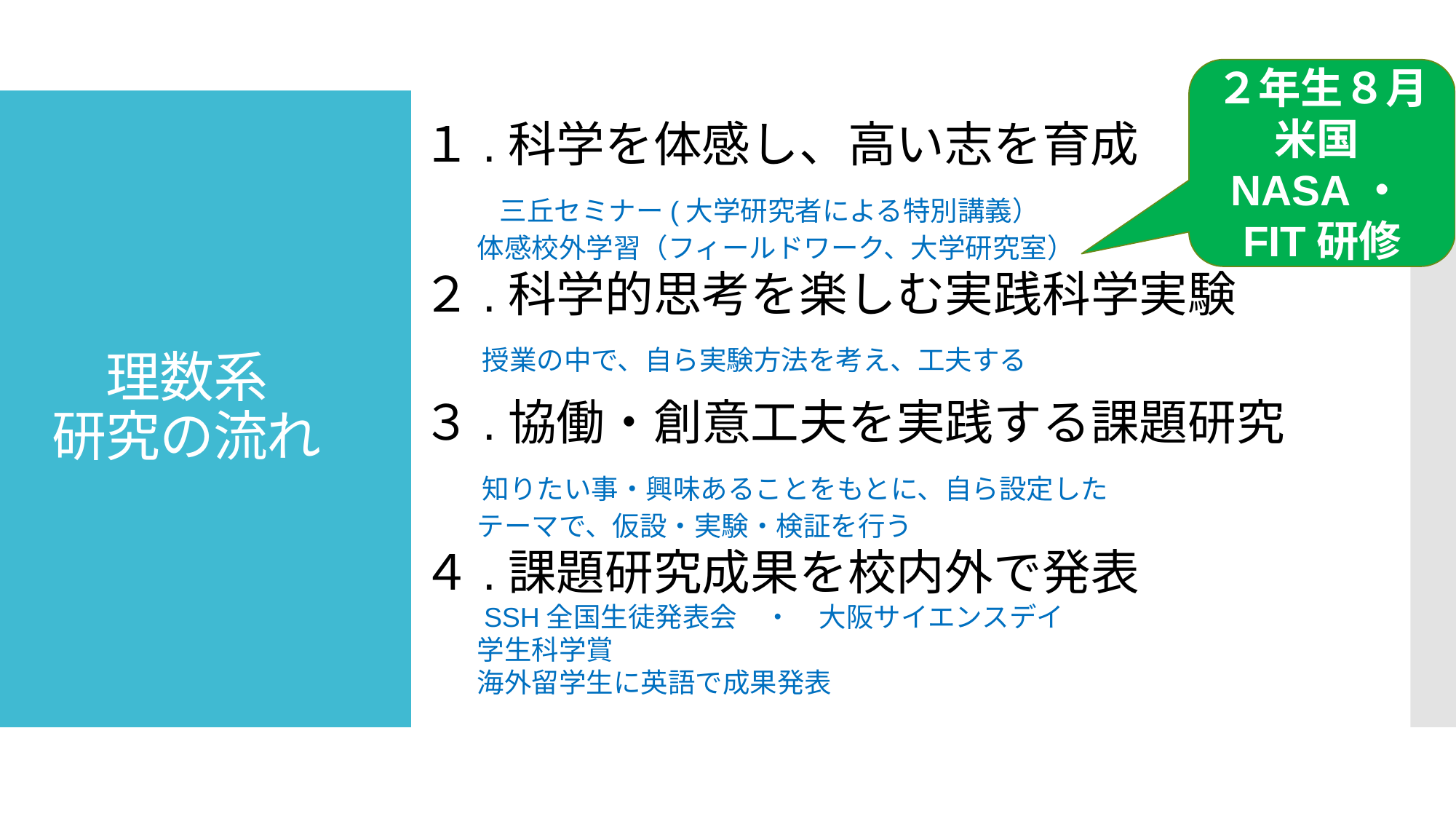

２年生８月
米国NASA・FIT研修
１.科学を体感し、高い志を育成
      三丘セミナー(大学研究者による特別講義）
　　体感校外学習（フィールドワーク、大学研究室）
２.科学的思考を楽しむ実践科学実験
　 授業の中で、自ら実験方法を考え、工夫する
３.協働・創意工夫を実践する課題研究
　 知りたい事・興味あることをもとに、自ら設定した
　　テーマで、仮設・実験・検証を行う
４.課題研究成果を校内外で発表
　　SSH全国生徒発表会　・　大阪サイエンスデイ
　　学生科学賞
　　海外留学生に英語で成果発表
# 理数系 研究の流れ